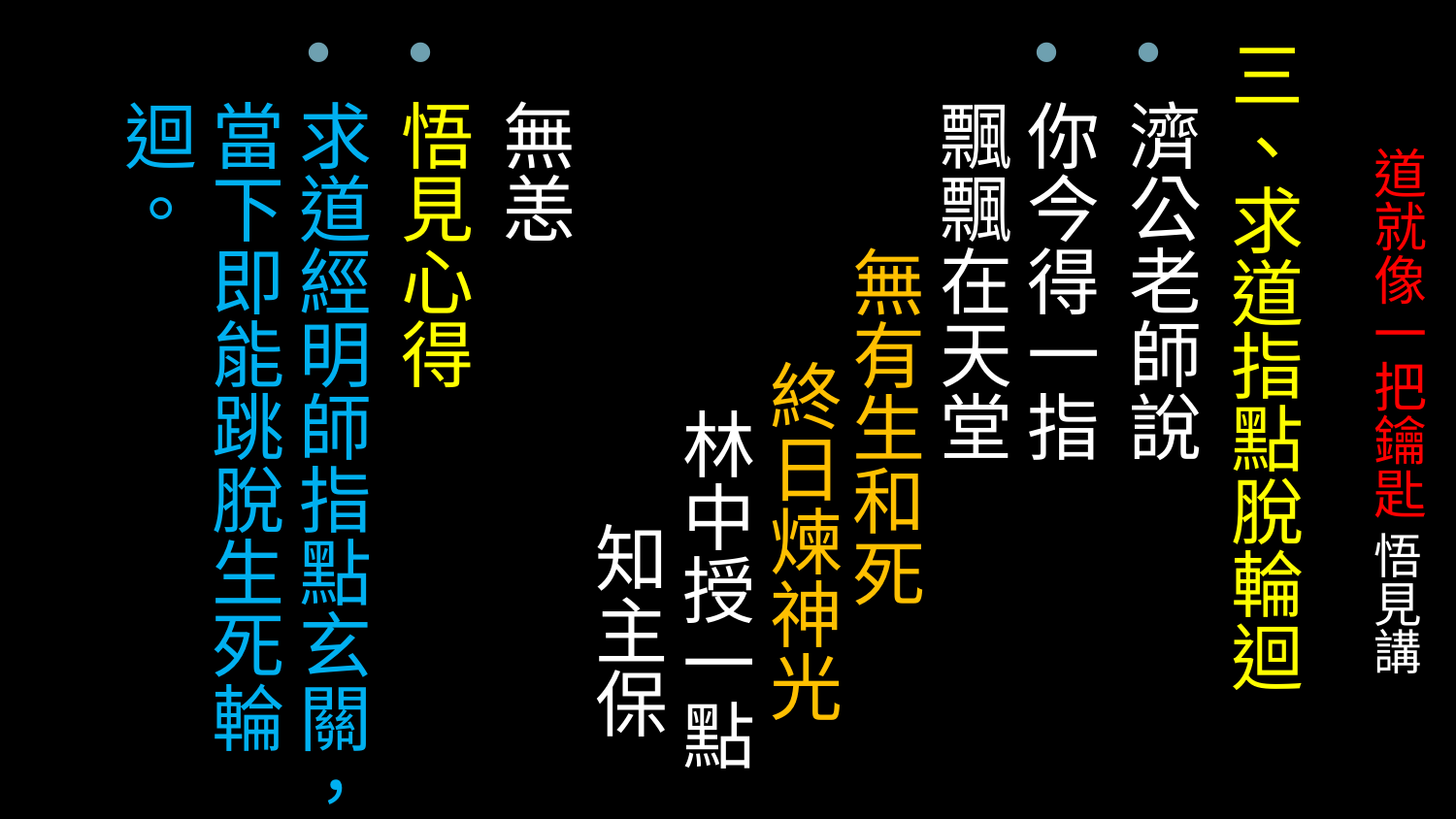

三、求道指點脫輪迴
濟公老師說
你今得一指                   飄飄在天堂                             無有生和死                           終日煉神光                       林中授一點                           知主保無恙
悟見心得
求道經明師指點玄關，當下即能跳脫生死輪迴。

# 道就像一把鑰匙 悟見講